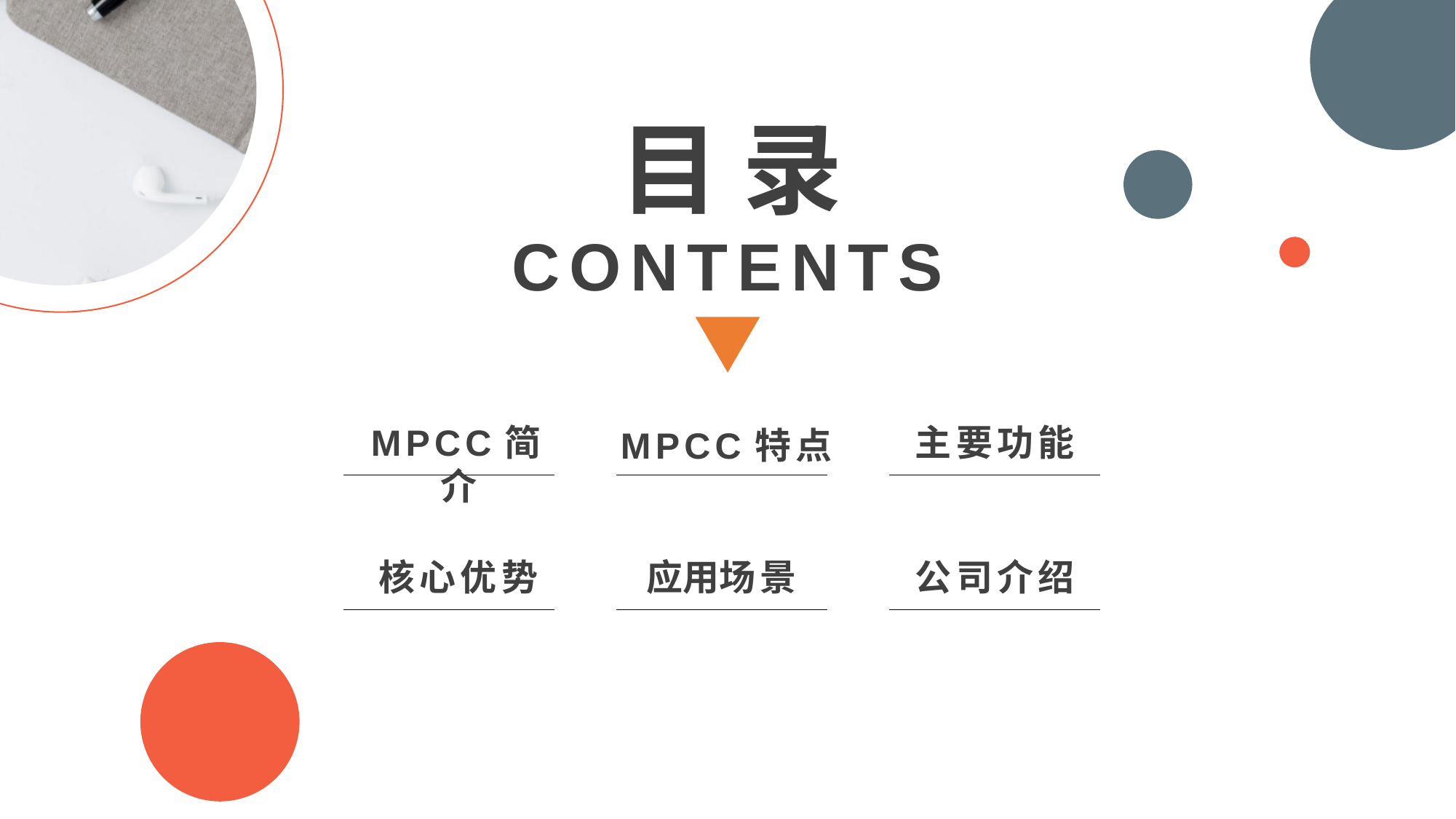

目 录

CONTENTS

主要功能
MPCC简介
MPCC特点
应用场景
公司介绍
核心优势